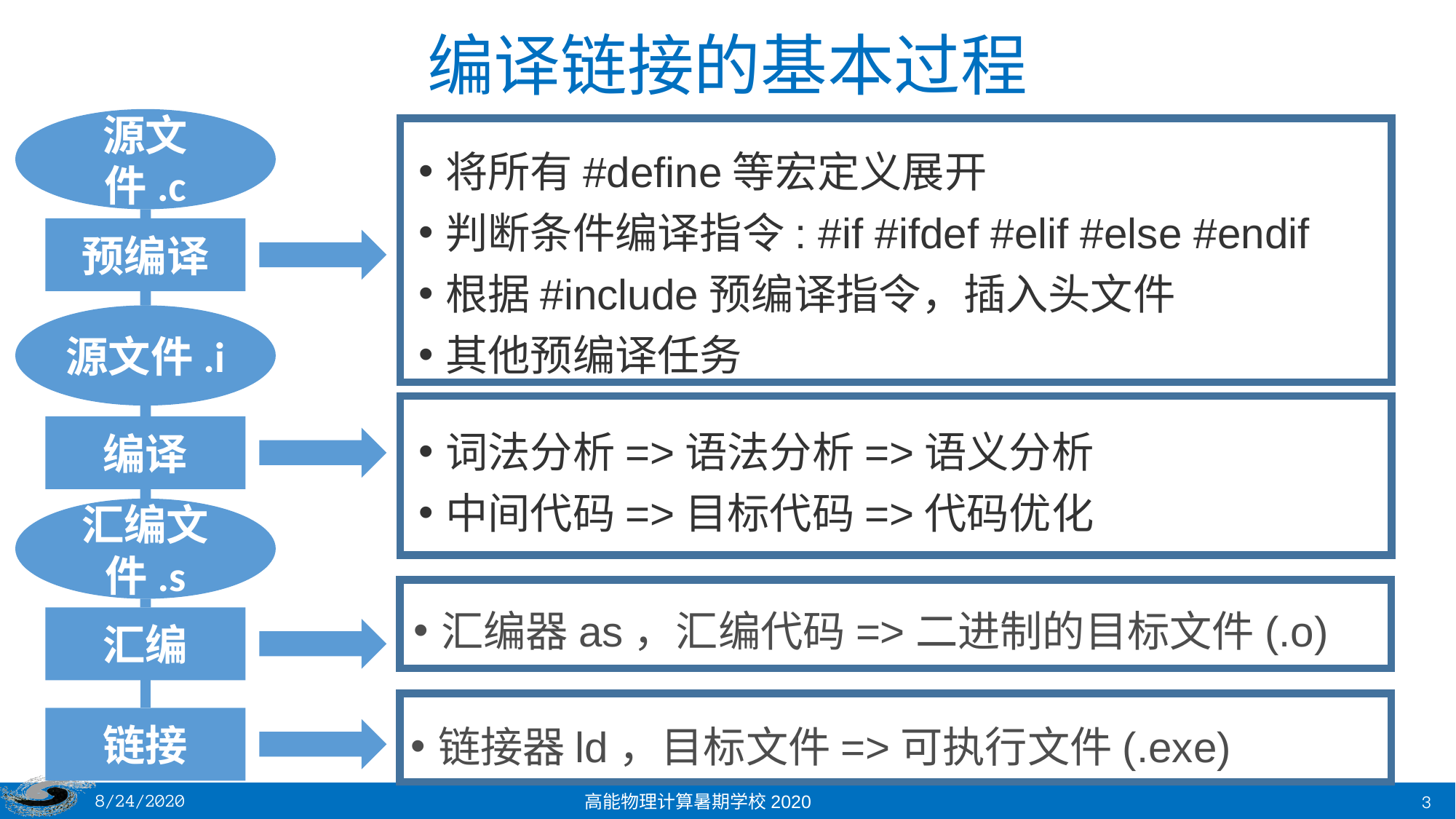

# 编译链接的基本过程
源文件.c

将所有#define等宏定义展开
判断条件编译指令: #if #ifdef #elif #else #endif
根据#include预编译指令，插入头文件
其他预编译任务
预编译

源文件.i

词法分析=>语法分析=>语义分析
中间代码=>目标代码=>代码优化
编译

汇编文件.s

汇编器as，汇编代码=>二进制的目标文件(.o)
汇编

链接器ld，目标文件=>可执行文件(.exe)
链接

高能物理计算暑期学校2020
8/24/2020
3